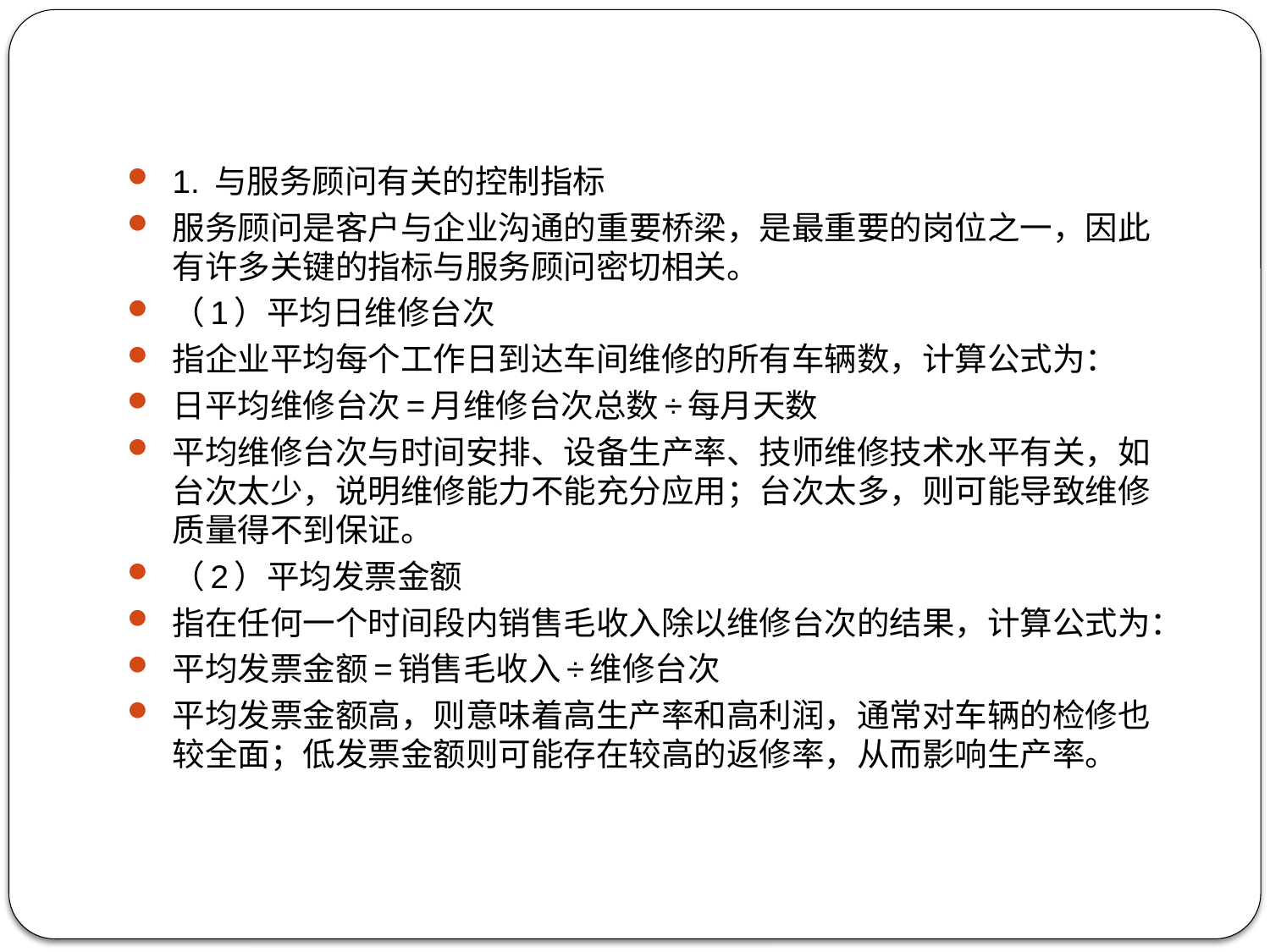

1. 与服务顾问有关的控制指标
服务顾问是客户与企业沟通的重要桥梁，是最重要的岗位之一，因此有许多关键的指标与服务顾问密切相关。
（1）平均日维修台次
指企业平均每个工作日到达车间维修的所有车辆数，计算公式为：
日平均维修台次=月维修台次总数÷每月天数
平均维修台次与时间安排、设备生产率、技师维修技术水平有关，如台次太少，说明维修能力不能充分应用；台次太多，则可能导致维修质量得不到保证。
（2）平均发票金额
指在任何一个时间段内销售毛收入除以维修台次的结果，计算公式为：
平均发票金额=销售毛收入÷维修台次
平均发票金额高，则意味着高生产率和高利润，通常对车辆的检修也较全面；低发票金额则可能存在较高的返修率，从而影响生产率。